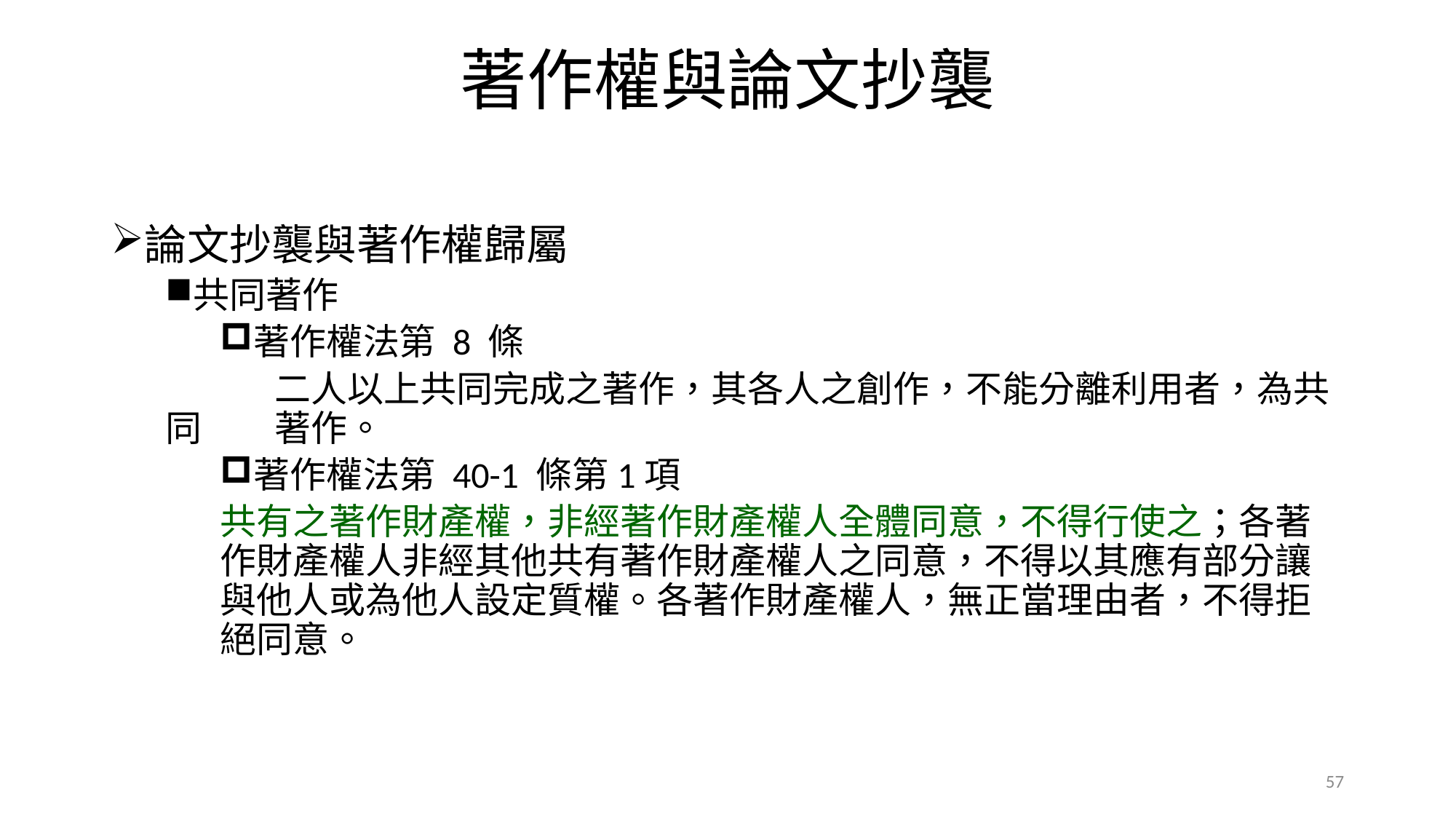

# 著作權與論文抄襲
論文抄襲與著作權歸屬
共同著作
著作權法第 8 條
	二人以上共同完成之著作，其各人之創作，不能分離利用者，為共同	著作。
著作權法第 40-1 條第1項
共有之著作財產權，非經著作財產權人全體同意，不得行使之；各著作財產權人非經其他共有著作財產權人之同意，不得以其應有部分讓與他人或為他人設定質權。各著作財產權人，無正當理由者，不得拒絕同意。

57